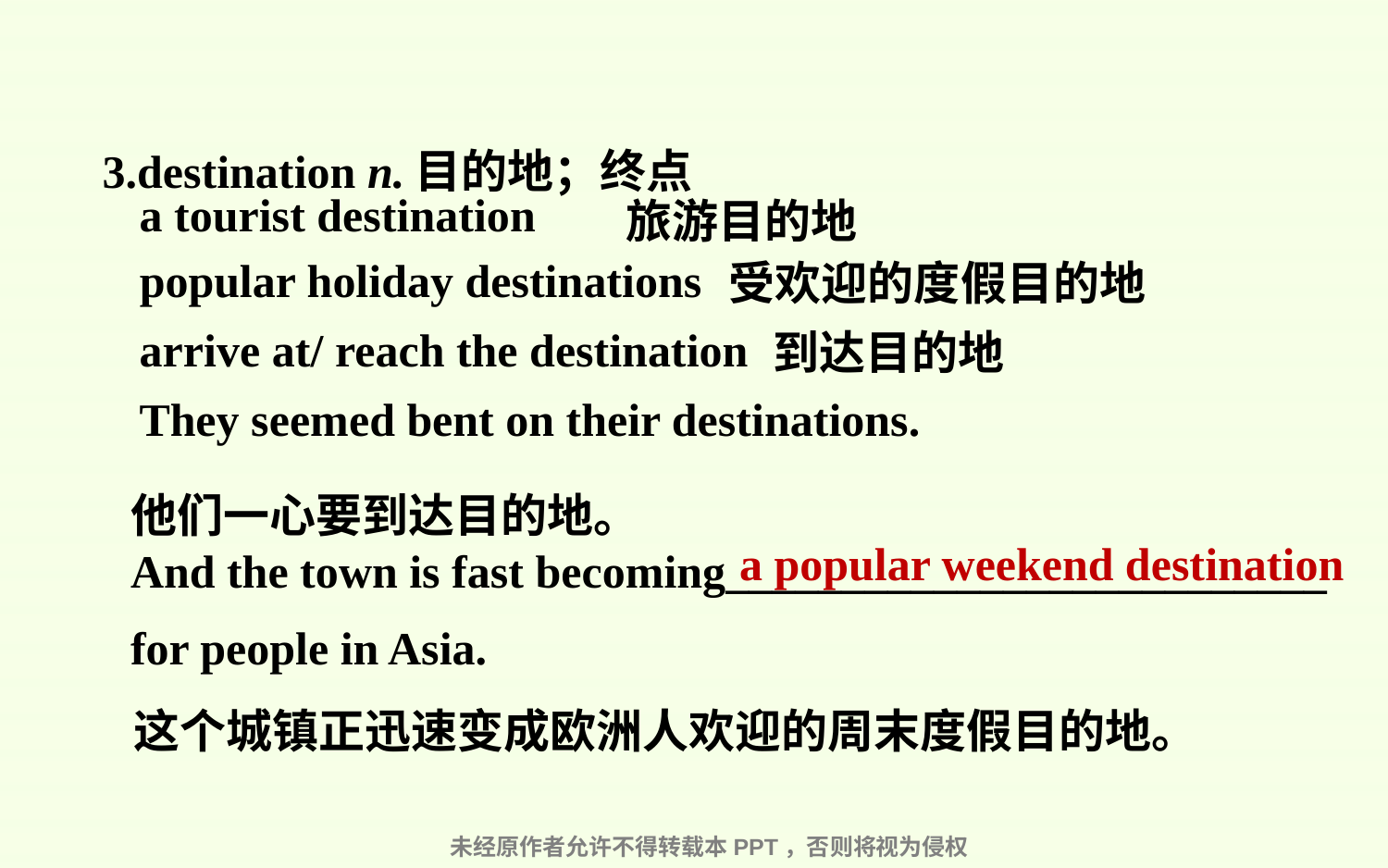

| 3.destination n.目的地；终点 |
| --- |
a tourist destination
 旅游目的地
popular holiday destinations
受欢迎的度假目的地
arrive at/ reach the destination
到达目的地
They seemed bent on their destinations.
| 他们一心要到达目的地。 |
| --- |
| And the town is fast becoming\_\_\_\_\_\_\_\_\_\_\_\_\_\_\_\_\_\_\_\_\_\_\_\_\_\_ for people in Asia. |
| --- |
a popular weekend destination
这个城镇正迅速变成欧洲人欢迎的周末度假目的地。